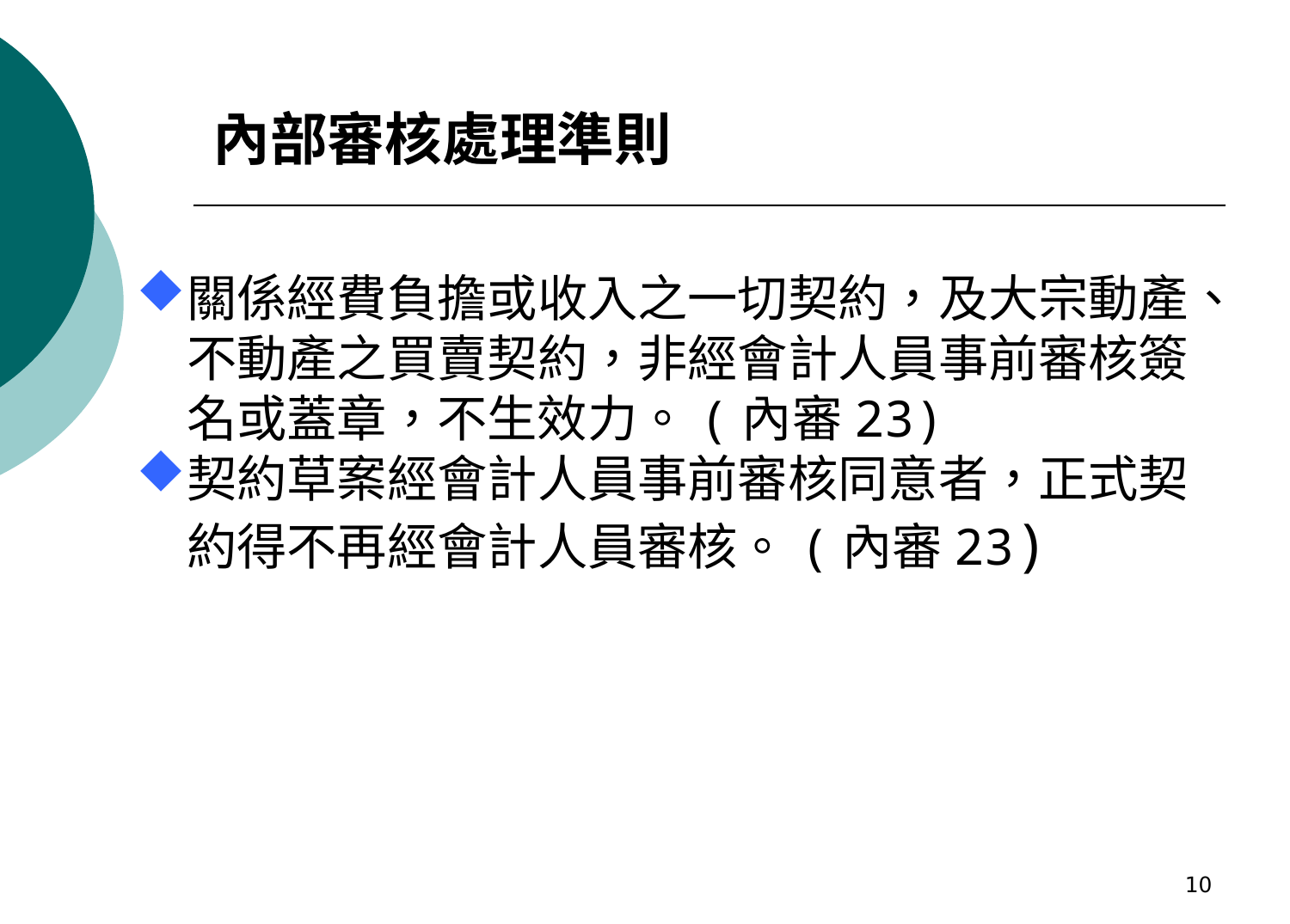

內部審核處理準則
關係經費負擔或收入之一切契約，及大宗動產、不動產之買賣契約，非經會計人員事前審核簽名或蓋章，不生效力。(內審23)
契約草案經會計人員事前審核同意者，正式契約得不再經會計人員審核。(內審23)
10